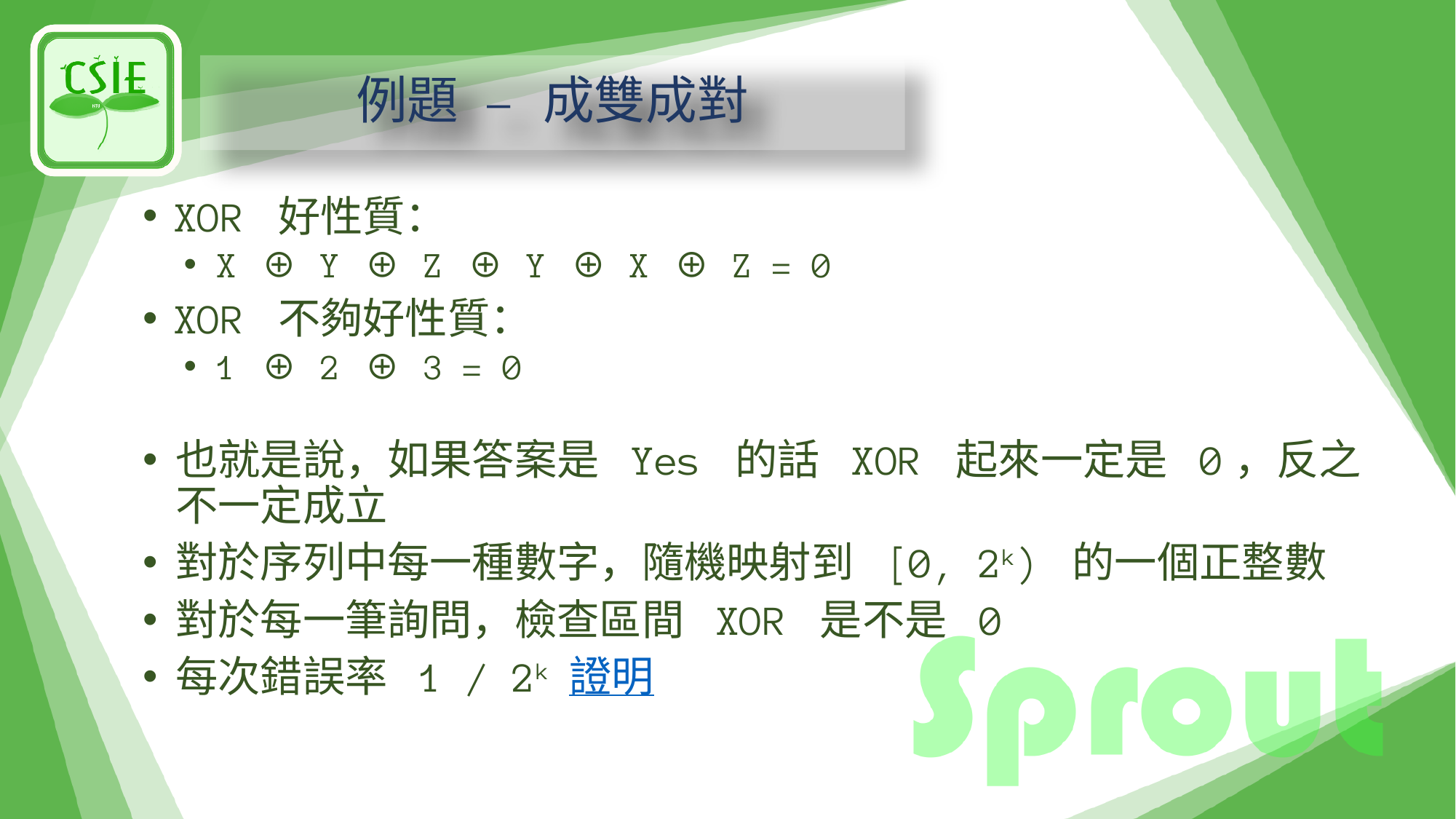

# 例題 – 成雙成對
XOR 好性質：
X ⊕ Y ⊕ Z ⊕ Y ⊕ X ⊕ Z = 0
XOR 不夠好性質：
1 ⊕ 2 ⊕ 3 = 0
也就是說，如果答案是 Yes 的話 XOR 起來一定是 0，反之不一定成立
對於序列中每一種數字，隨機映射到 [0, 2k) 的一個正整數
對於每一筆詢問，檢查區間 XOR 是不是 0
每次錯誤率 1 / 2k 證明